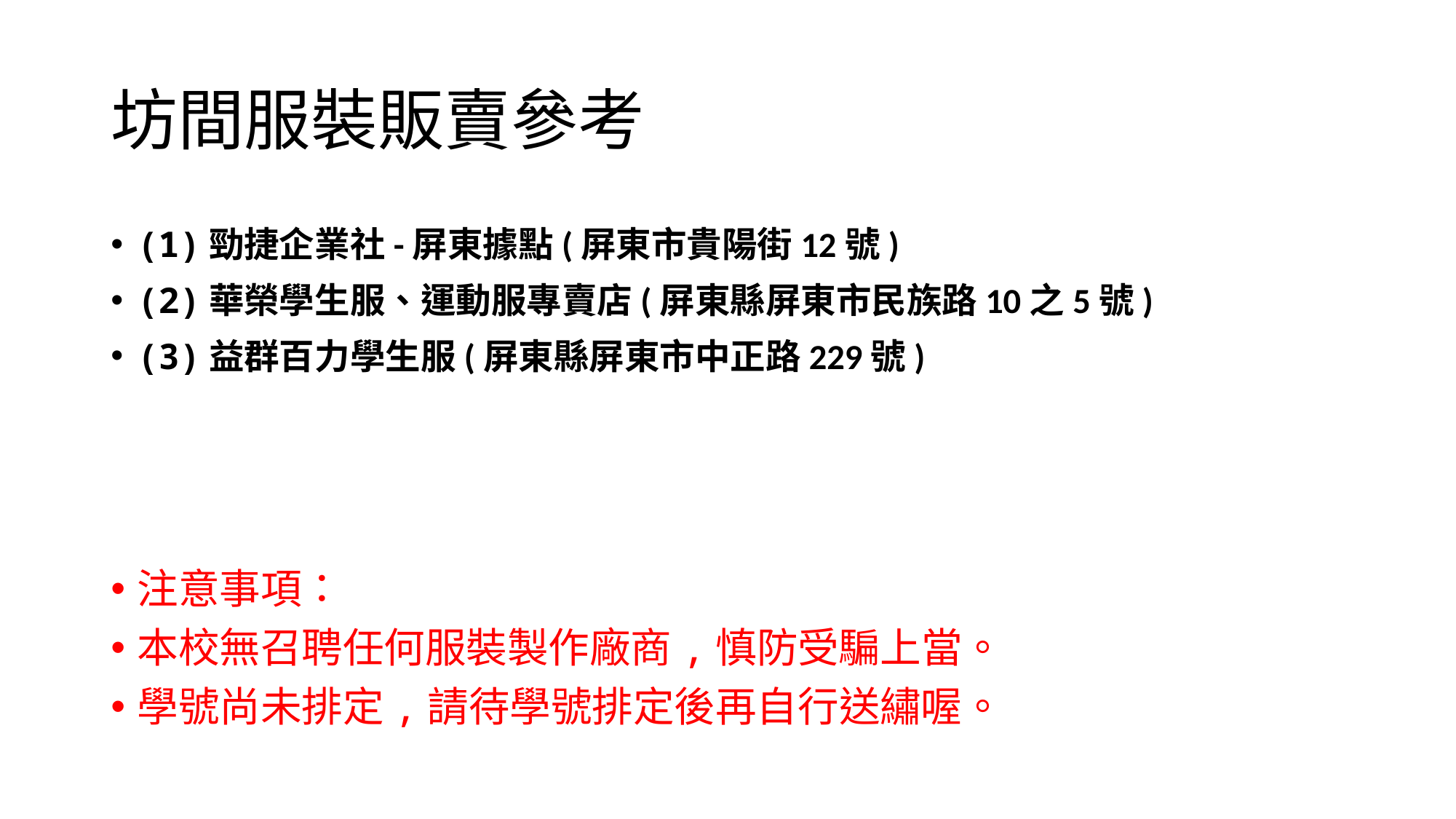

# 坊間服裝販賣參考
(1)勁捷企業社-屏東據點(屏東市貴陽街12號)
(2)華榮學生服、運動服專賣店(屏東縣屏東市民族路10之5號)
(3)益群百力學生服(屏東縣屏東市中正路229號)

注意事項：
本校無召聘任何服裝製作廠商,慎防受騙上當。
學號尚未排定,請待學號排定後再自行送繡喔。